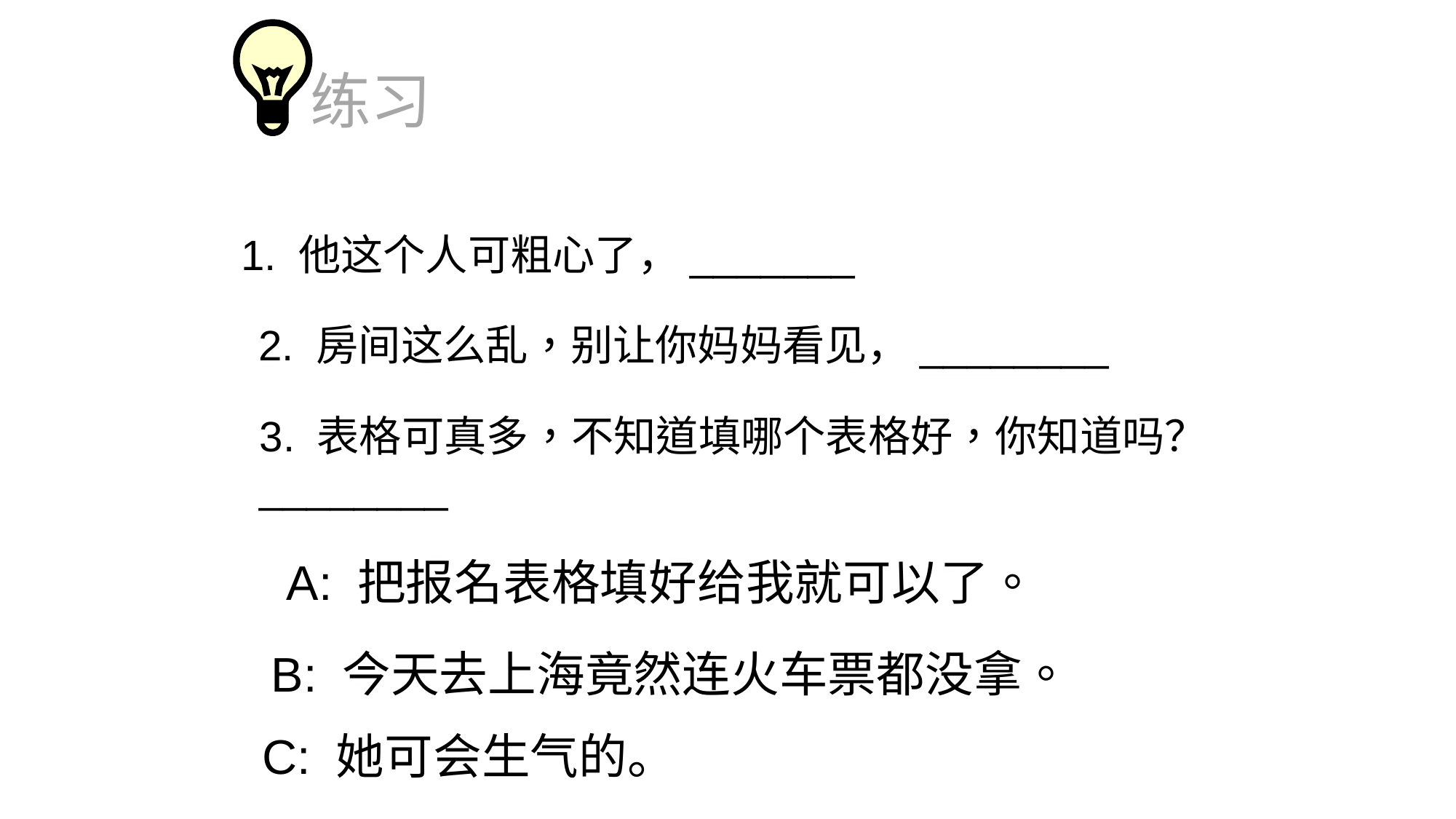

练习
1. 他这个人可粗心了，_______
2. 房间这么乱，别让你妈妈看见，________
3. 表格可真多，不知道填哪个表格好，你知道吗？
________
A: 把报名表格填好给我就可以了。
B: 今天去上海竟然连火车票都没拿。
C: 她可会生气的。